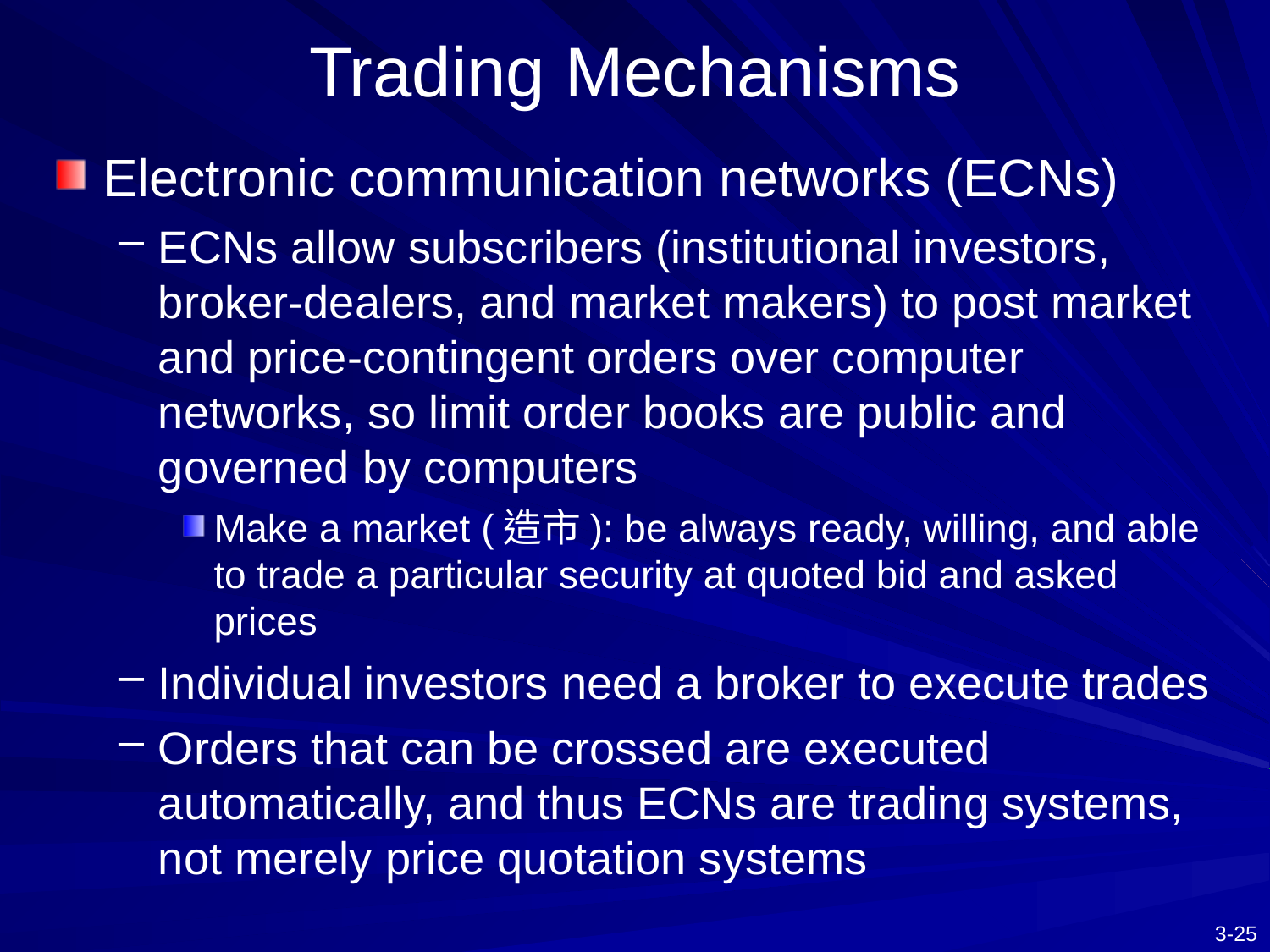

# Trading Mechanisms
Electronic communication networks (ECNs)
ECNs allow subscribers (institutional investors, broker-dealers, and market makers) to post market and price-contingent orders over computer networks, so limit order books are public and governed by computers
Make a market (造市): be always ready, willing, and able to trade a particular security at quoted bid and asked prices
Individual investors need a broker to execute trades
Orders that can be crossed are executed automatically, and thus ECNs are trading systems, not merely price quotation systems